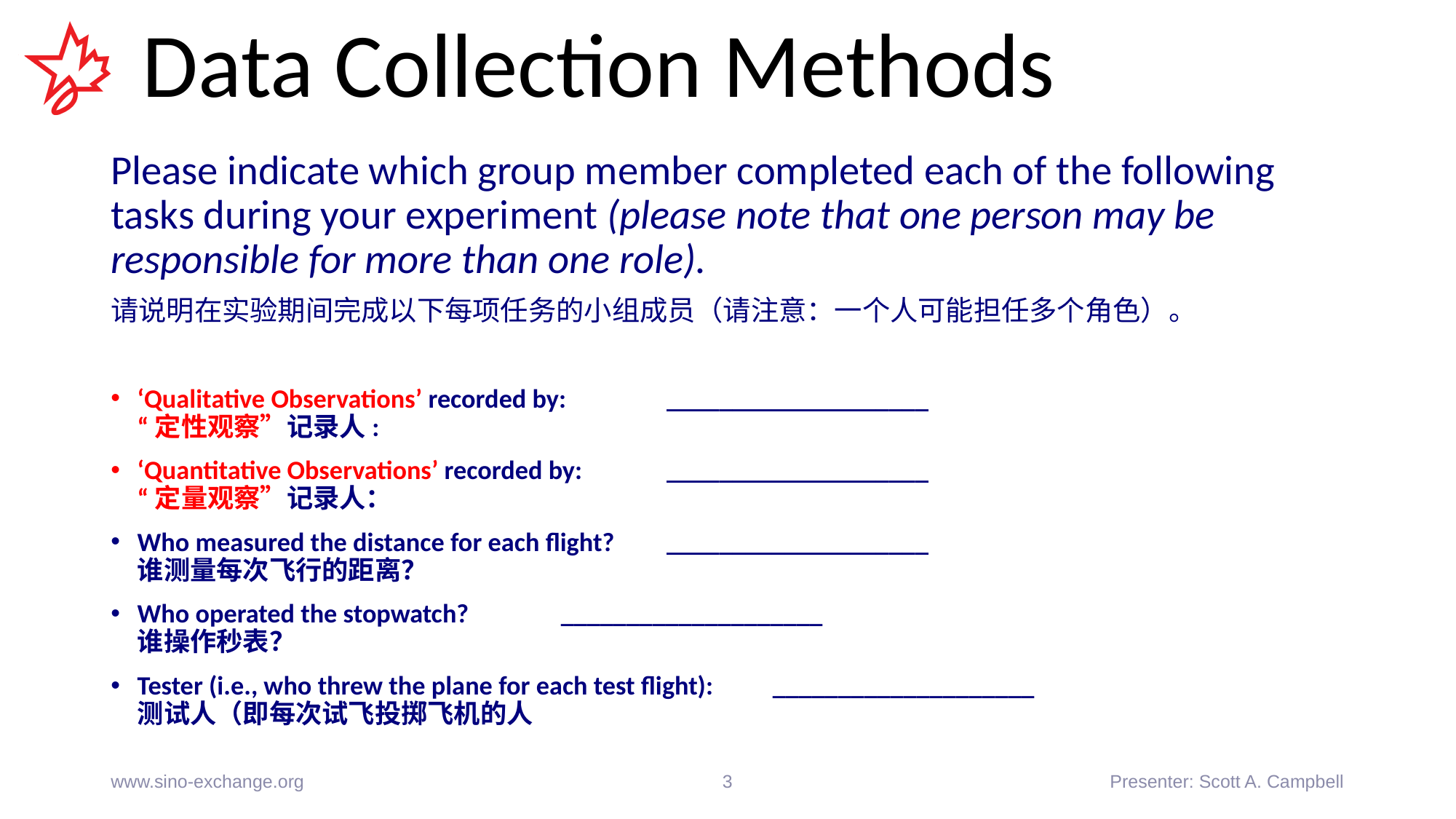

# Data Collection Methods
Please indicate which group member completed each of the following tasks during your experiment (please note that one person may be responsible for more than one role).
请说明在实验期间完成以下每项任务的小组成员（请注意：一个人可能担任多个角色）。

‘Qualitative Observations’ recorded by:			____________________
“定性观察”记录人:
‘Quantitative Observations’ recorded by:			____________________
“定量观察”记录人：
Who measured the distance for each flight?			____________________
谁测量每次飞行的距离？
Who operated the stopwatch?				____________________
谁操作秒表？
Tester (i.e., who threw the plane for each test flight):		____________________
测试人（即每次试飞投掷飞机的人
www.sino-exchange.org
3
Presenter: Scott A. Campbell